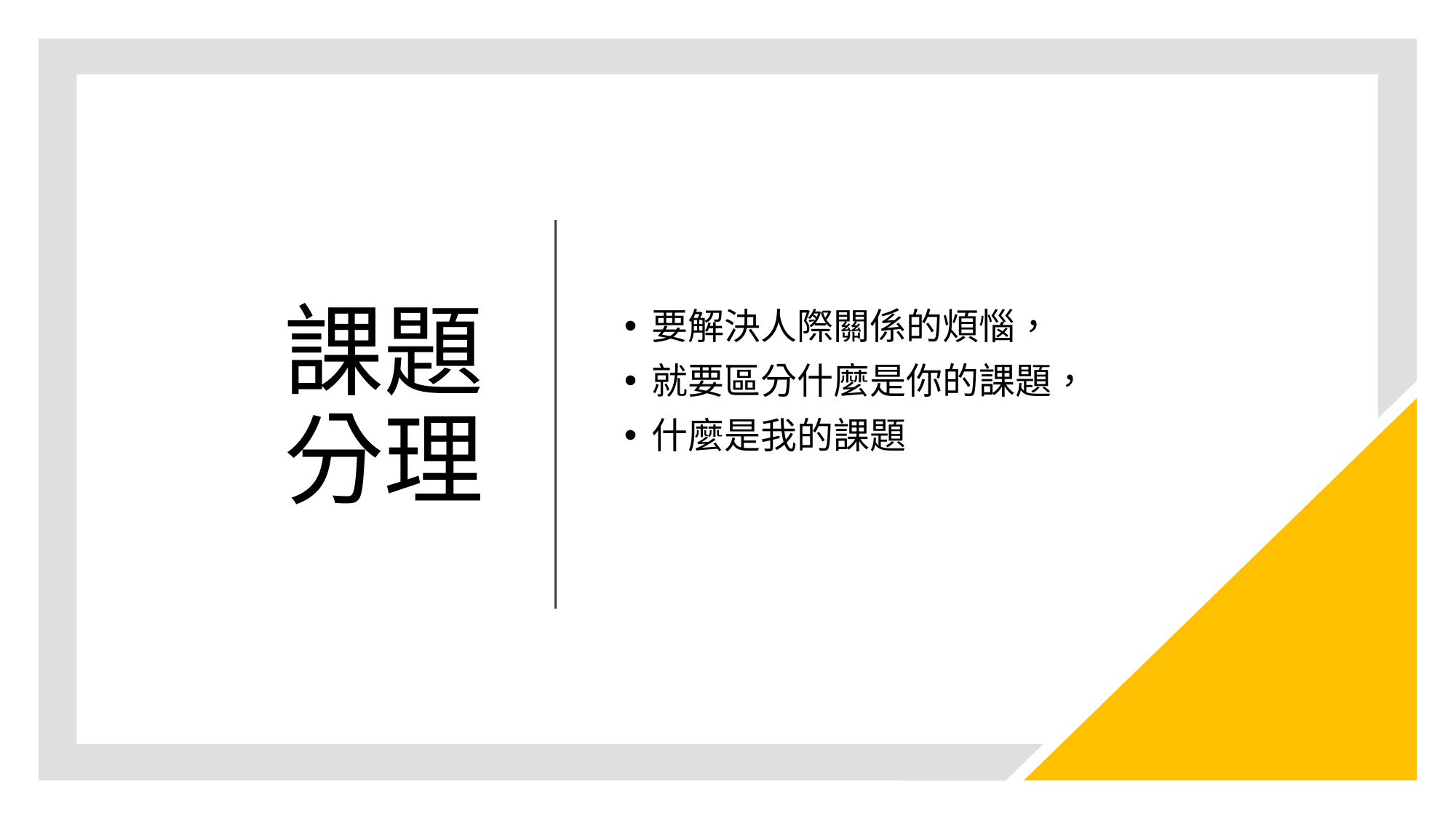

# 課題 分理
要解決人際關係的煩惱，
就要區分什麼是你的課題，
什麼是我的課題